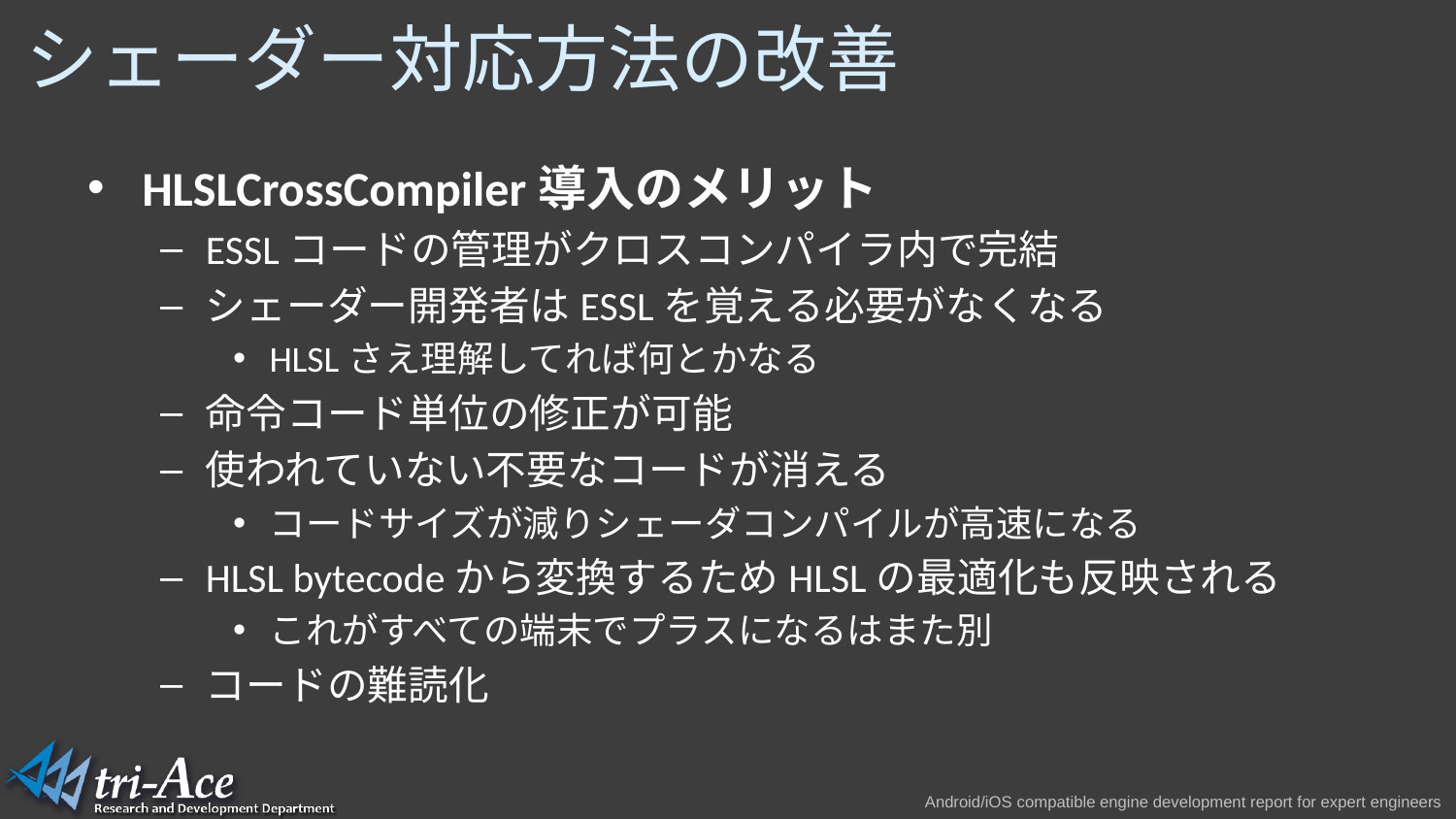

# シェーダー対応方法の改善
HLSLCrossCompiler導入のメリット
ESSLコードの管理がクロスコンパイラ内で完結
シェーダー開発者はESSLを覚える必要がなくなる
HLSLさえ理解してれば何とかなる
命令コード単位の修正が可能
使われていない不要なコードが消える
コードサイズが減りシェーダコンパイルが高速になる
HLSL bytecodeから変換するためHLSLの最適化も反映される
これがすべての端末でプラスになるはまた別
コードの難読化